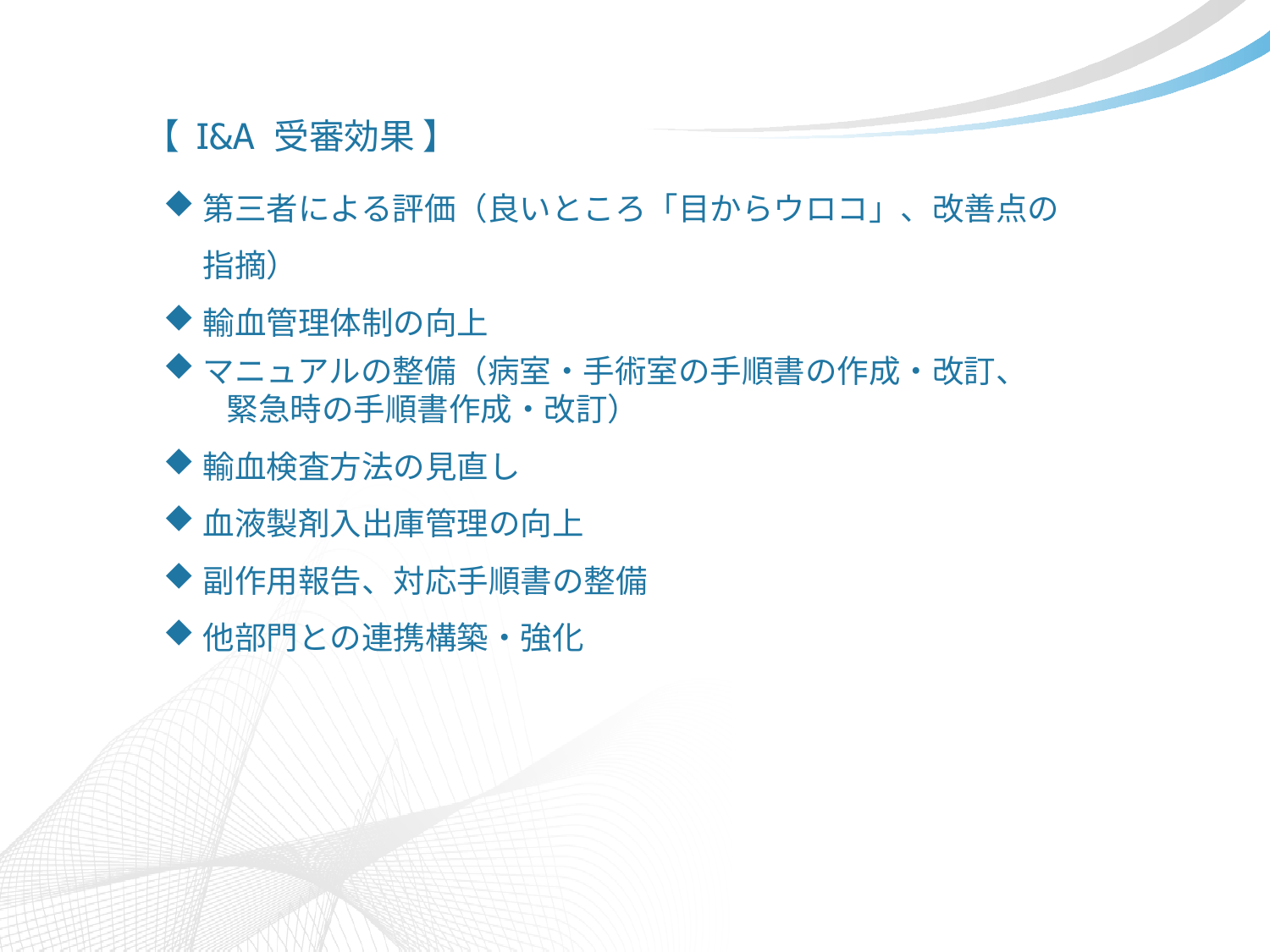

【 I&A 受審効果 】
第三者による評価（良いところ「目からウロコ」、改善点の指摘）
輸血管理体制の向上
マニュアルの整備（病室・手術室の手順書の作成・改訂、
　　緊急時の手順書作成・改訂）
輸血検査方法の見直し
血液製剤入出庫管理の向上
副作用報告、対応手順書の整備
他部門との連携構築・強化